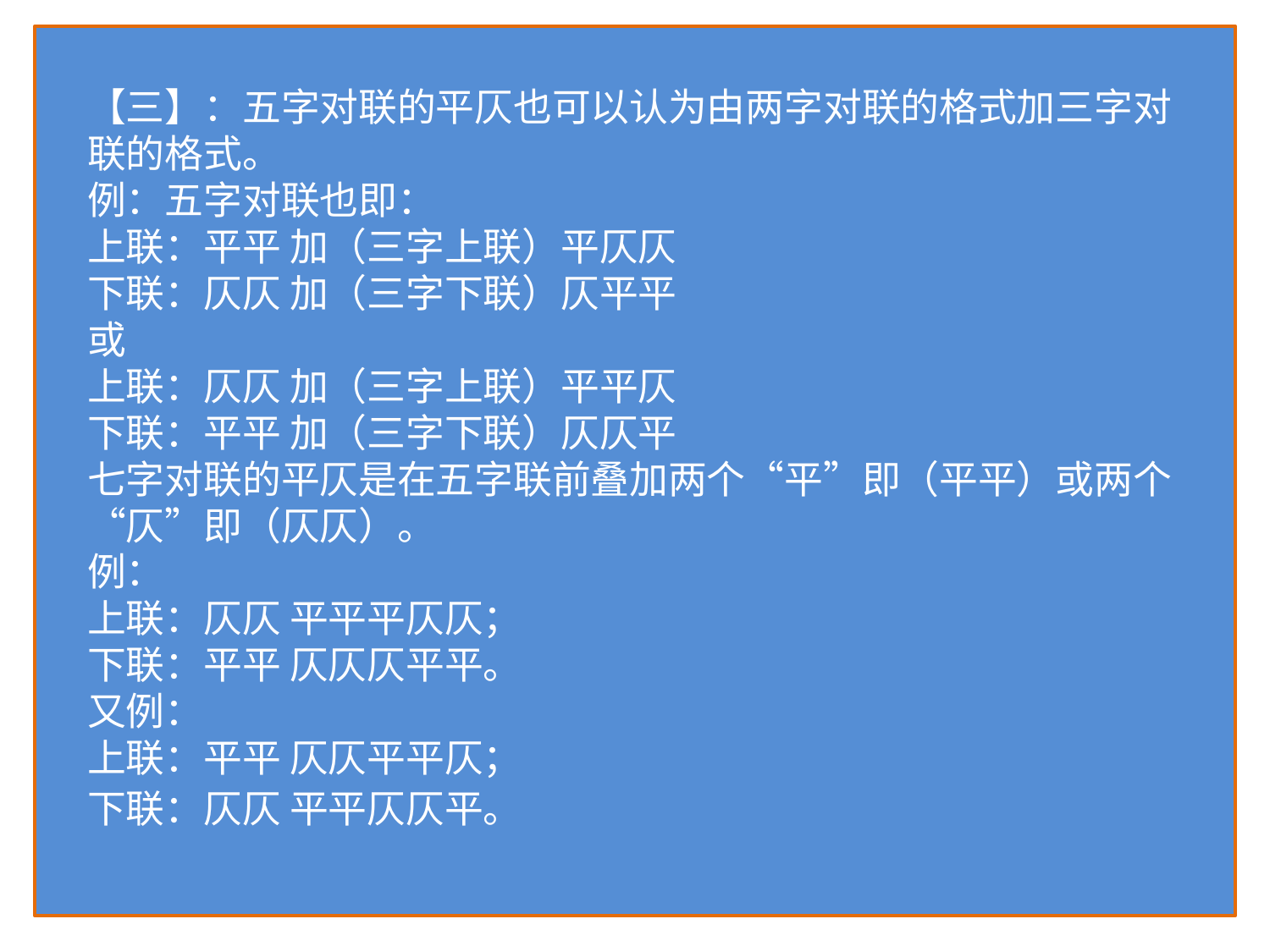

【三】：五字对联的平仄也可以认为由两字对联的格式加三字对联的格式。
例：五字对联也即：
上联：平平 加（三字上联）平仄仄
下联：仄仄 加（三字下联）仄平平
或
上联：仄仄 加（三字上联）平平仄
下联：平平 加（三字下联）仄仄平
七字对联的平仄是在五字联前叠加两个“平”即（平平）或两个“仄”即（仄仄）。
例：
上联：仄仄 平平平仄仄；
下联：平平 仄仄仄平平。
又例：
上联：平平 仄仄平平仄；
下联：仄仄 平平仄仄平。